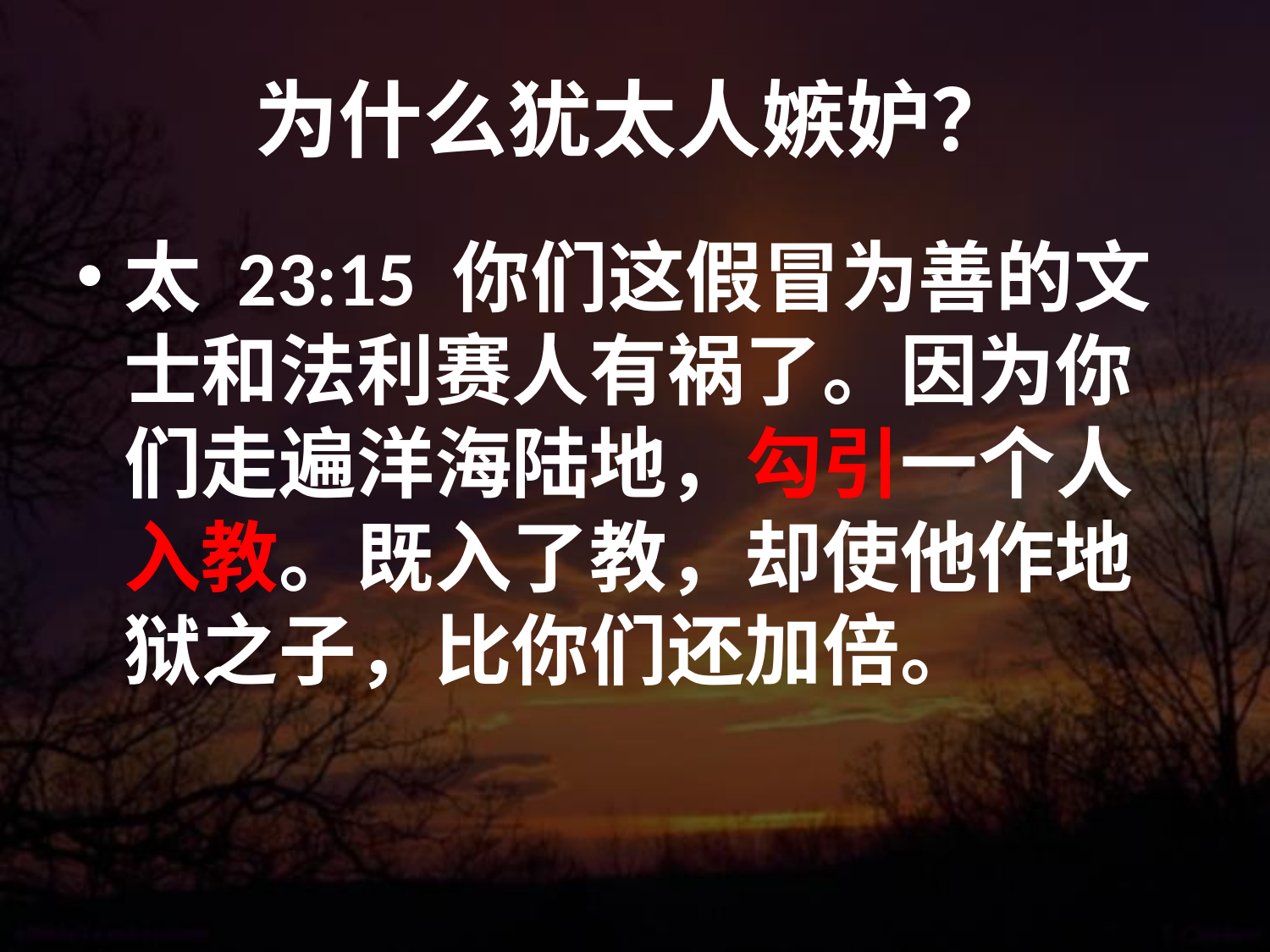

# 为什么犹太人嫉妒？
太 23:15 你们这假冒为善的文士和法利赛人有祸了。因为你们走遍洋海陆地，勾引一个人入教。既入了教，却使他作地狱之子，比你们还加倍。